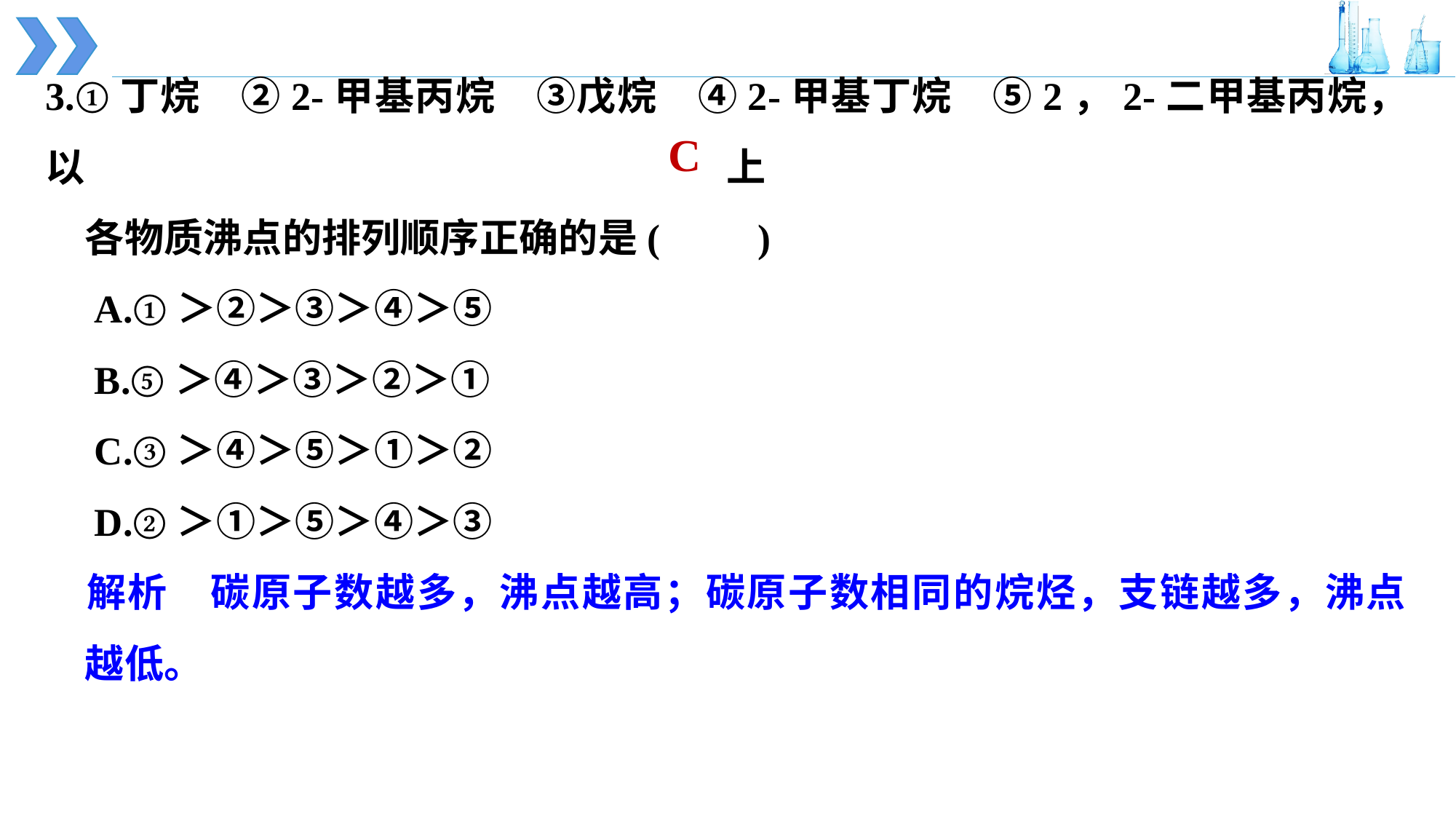

3.①丁烷　②2-甲基丙烷　③戊烷　④2-甲基丁烷　⑤2，2-二甲基丙烷，以上
　各物质沸点的排列顺序正确的是(　　)
　A.①＞②＞③＞④＞⑤
　B.⑤＞④＞③＞②＞①
　C.③＞④＞⑤＞①＞②
　D.②＞①＞⑤＞④＞③
　解析　碳原子数越多，沸点越高；碳原子数相同的烷烃，支链越多，沸点
　越低。
C